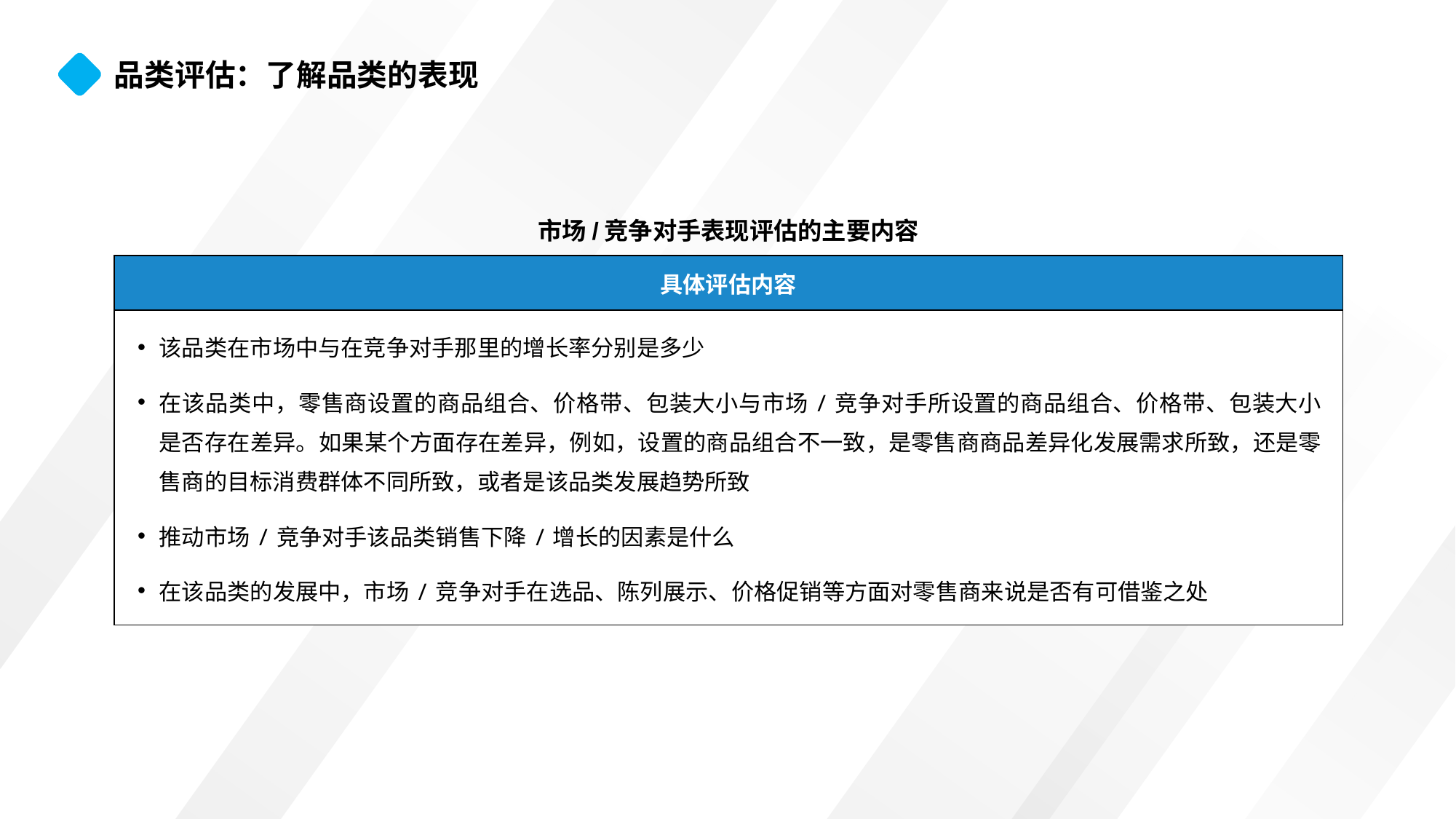

品类评估：了解品类的表现

市场/竞争对手表现评估的主要内容
| 具体评估内容 |
| --- |
| 该品类在市场中与在竞争对手那里的增长率分别是多少 在该品类中，零售商设置的商品组合、价格带、包装大小与市场/竞争对手所设置的商品组合、价格带、包装大小是否存在差异。如果某个方面存在差异，例如，设置的商品组合不一致，是零售商商品差异化发展需求所致，还是零售商的目标消费群体不同所致，或者是该品类发展趋势所致 推动市场/竞争对手该品类销售下降/增长的因素是什么 在该品类的发展中，市场/竞争对手在选品、陈列展示、价格促销等方面对零售商来说是否有可借鉴之处 |